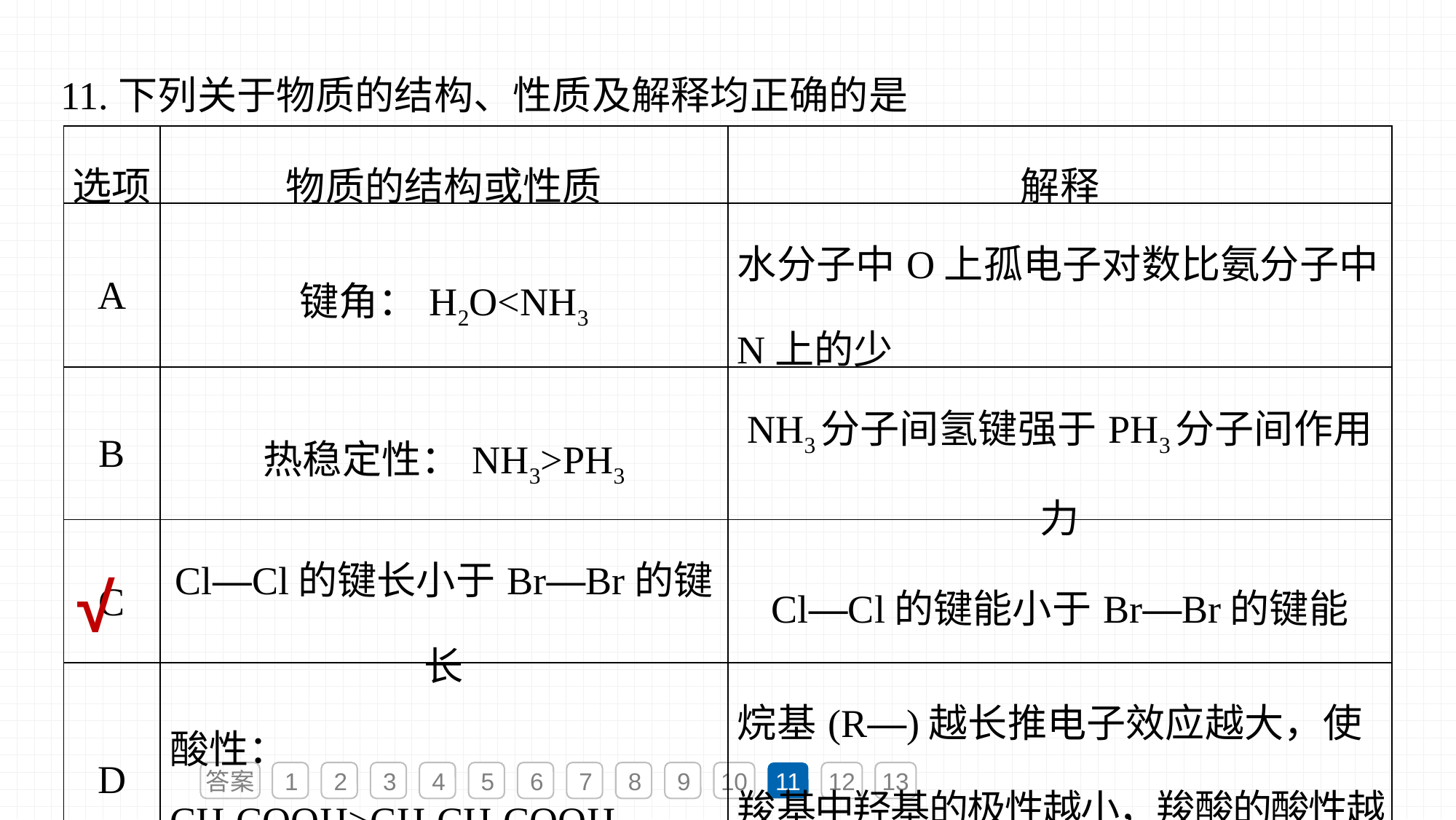

11.下列关于物质的结构、性质及解释均正确的是
| 选项 | 物质的结构或性质 | 解释 |
| --- | --- | --- |
| A | 键角：H2O<NH3 | 水分子中O上孤电子对数比氨分子中N上的少 |
| B | 热稳定性：NH3>PH3 | NH3分子间氢键强于PH3分子间作用力 |
| C | Cl—Cl的键长小于Br—Br的键长 | Cl—Cl的键能小于Br—Br的键能 |
| D | 酸性： CH3COOH>CH3CH2COOH | 烷基(R—)越长推电子效应越大，使羧基中羟基的极性越小，羧酸的酸性越弱 |
√
答案
1
2
3
4
5
6
7
8
9
10
11
12
13